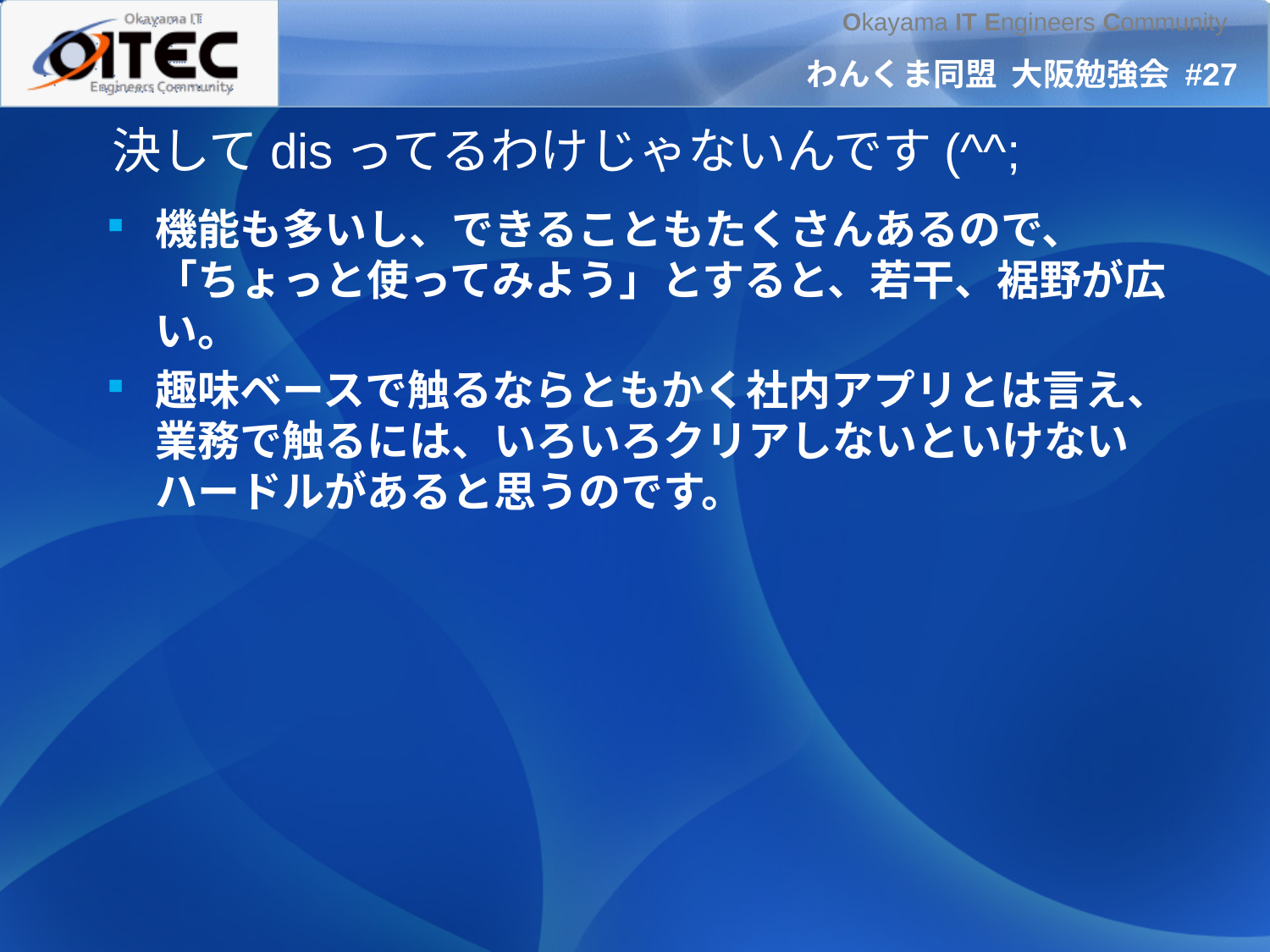

# 決してdisってるわけじゃないんです(^^;
機能も多いし、できることもたくさんあるので、「ちょっと使ってみよう」とすると、若干、裾野が広い。
趣味ベースで触るならともかく社内アプリとは言え、業務で触るには、いろいろクリアしないといけないハードルがあると思うのです。